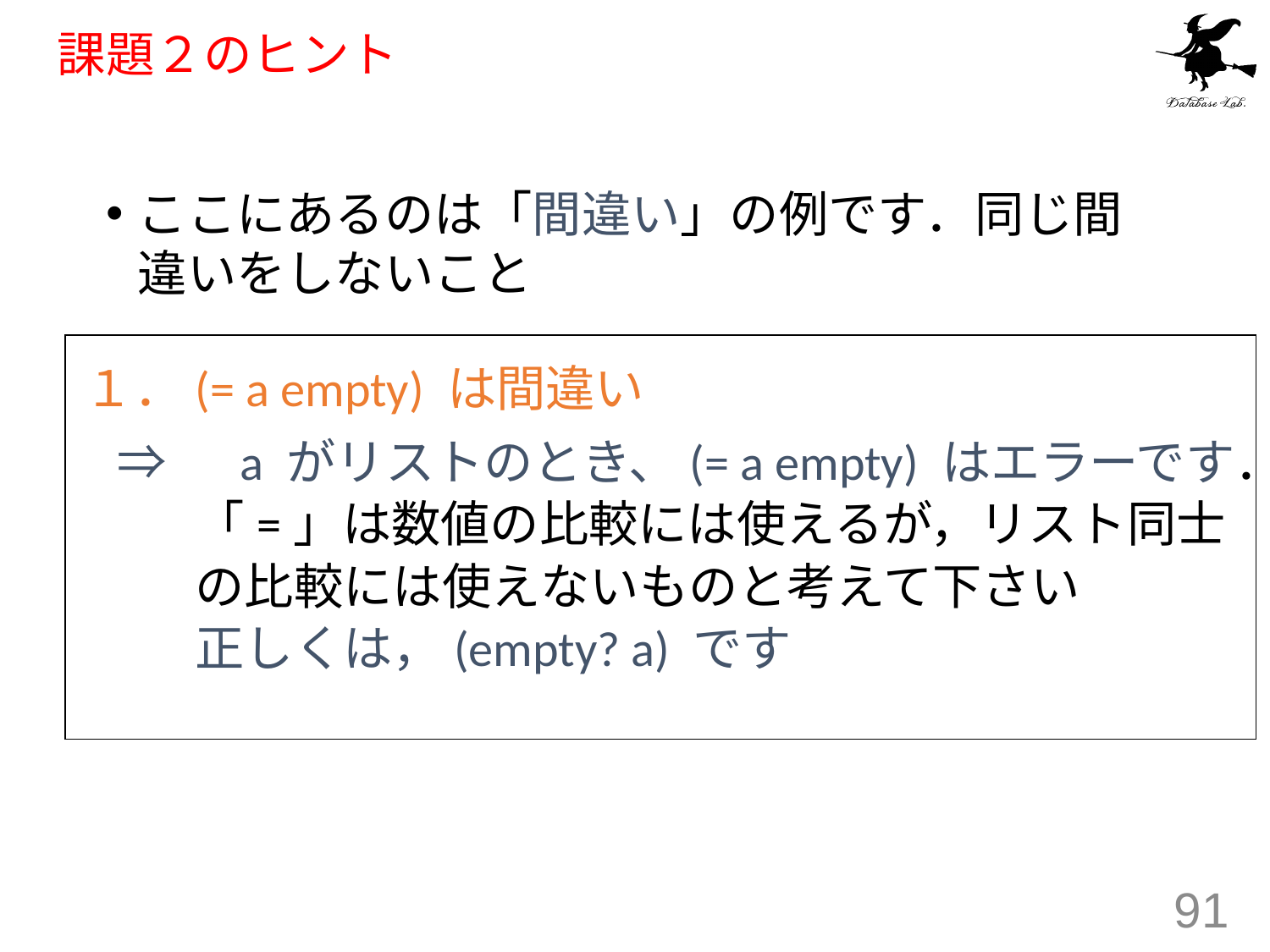

# 課題２のヒント
ここにあるのは「間違い」の例です．同じ間違いをしないこと

１．(= a empty) は間違い
⇒　a がリストのとき、(= a empty) はエラーです．
      「=」は数値の比較には使えるが，リスト同士
      の比較には使えないものと考えて下さい
      正しくは，(empty? a) です

91